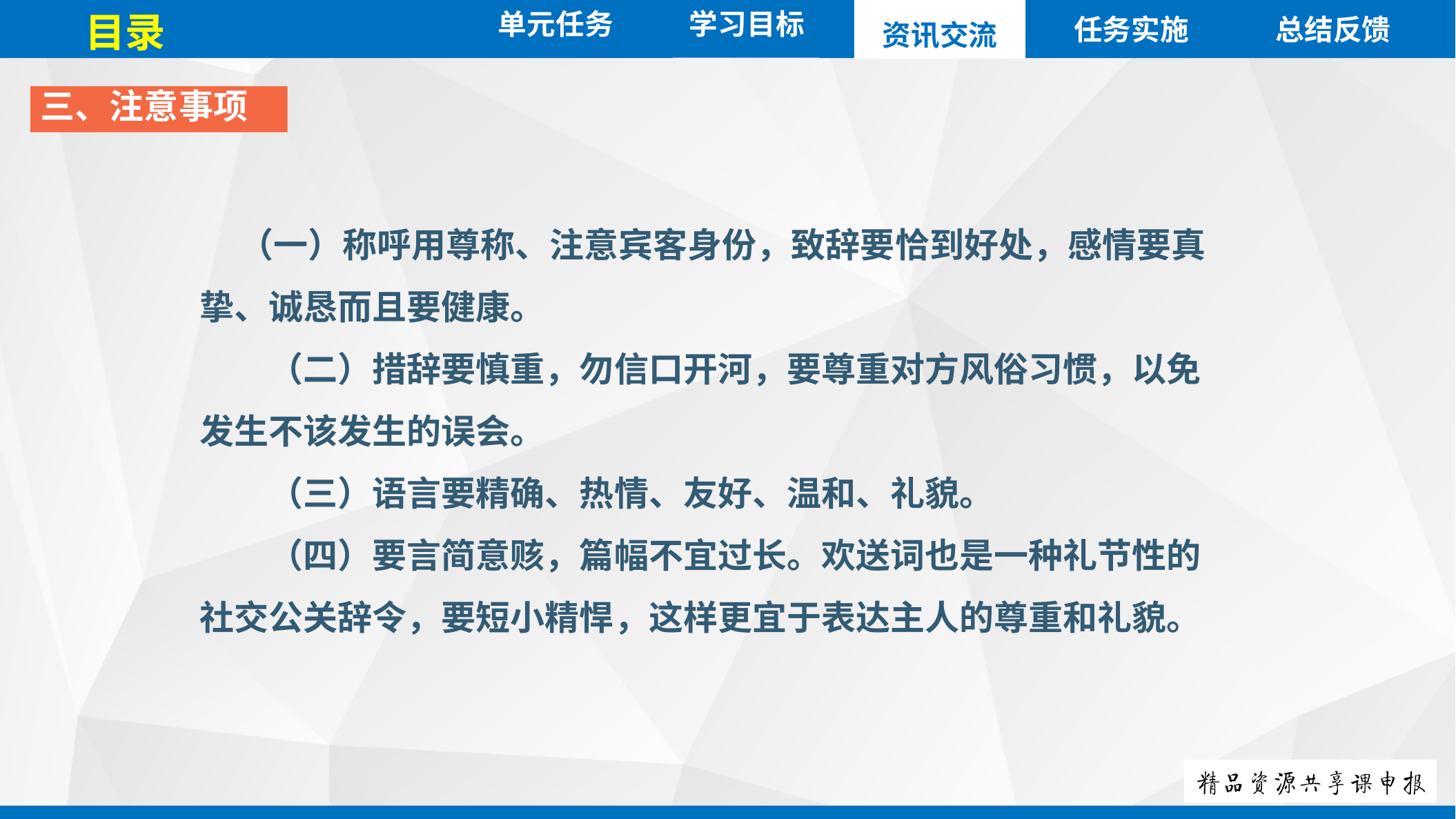

单元任务
目录
任务实施
总结反馈
资讯交流

学习目标

三、注意事项
    （一）称呼用尊称、注意宾客身份，致辞要恰到好处，感情要真挚、诚恳而且要健康。
　　（二）措辞要慎重，勿信口开河，要尊重对方风俗习惯，以免发生不该发生的误会。
　　（三）语言要精确、热情、友好、温和、礼貌。
　　（四）要言简意赅，篇幅不宜过长。欢送词也是一种礼节性的社交公关辞令，要短小精悍，这样更宜于表达主人的尊重和礼貌。